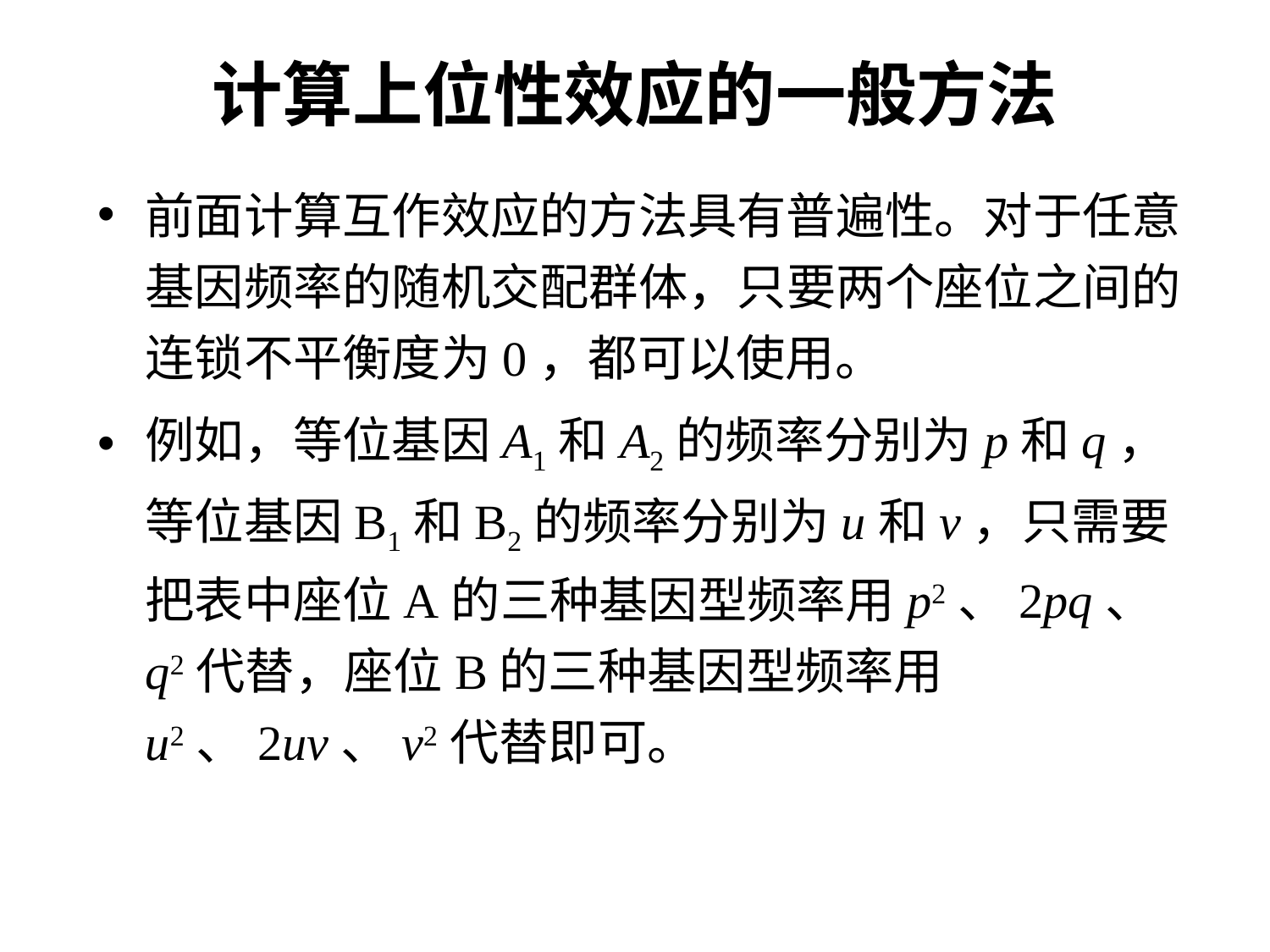

# 计算上位性效应的一般方法
前面计算互作效应的方法具有普遍性。对于任意基因频率的随机交配群体，只要两个座位之间的连锁不平衡度为0，都可以使用。
例如，等位基因A1和A2的频率分别为p和q，等位基因B1和B2的频率分别为u和v，只需要把表中座位A的三种基因型频率用p2、2pq、q2代替，座位B的三种基因型频率用u2、2uv、v2代替即可。